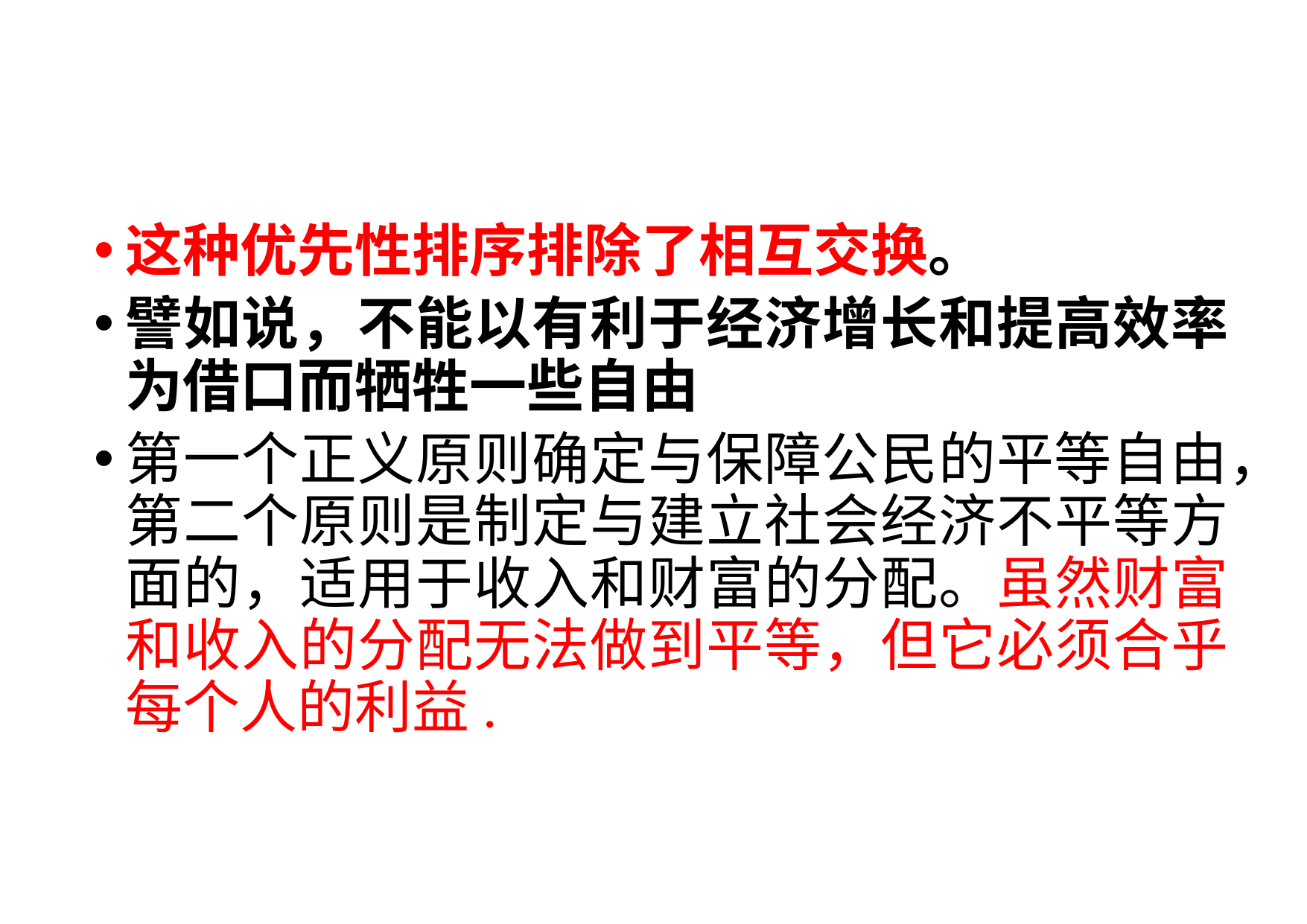

#
这种优先性排序排除了相互交换。
譬如说，不能以有利于经济增长和提高效率为借口而牺牲一些自由
第一个正义原则确定与保障公民的平等自由，第二个原则是制定与建立社会经济不平等方面的，适用于收入和财富的分配。虽然财富和收入的分配无法做到平等，但它必须合乎每个人的利益.